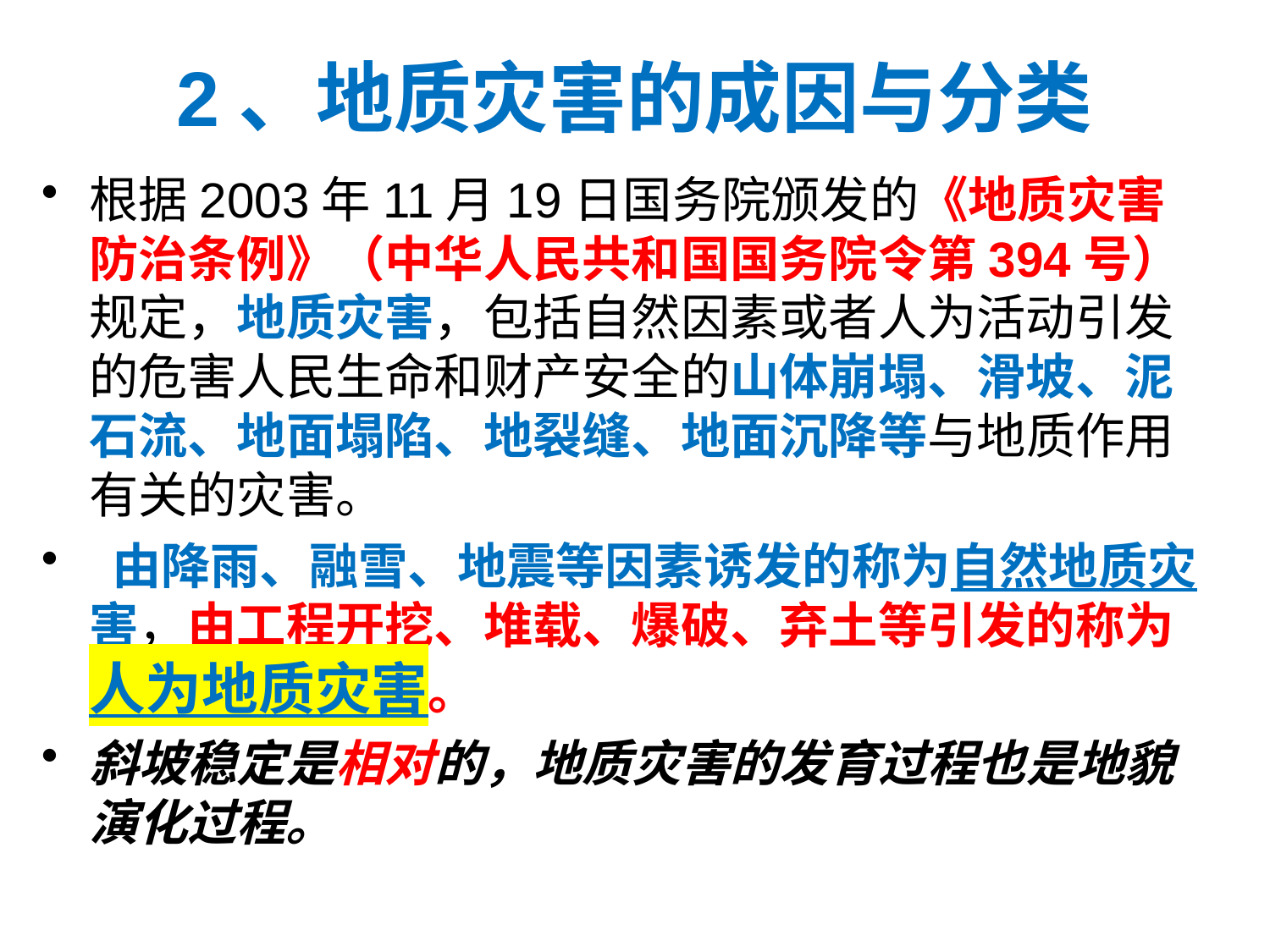

# 2、地质灾害的成因与分类
根据2003年11月19日国务院颁发的《地质灾害防治条例》（中华人民共和国国务院令第394号）规定，地质灾害，包括自然因素或者人为活动引发的危害人民生命和财产安全的山体崩塌、滑坡、泥石流、地面塌陷、地裂缝、地面沉降等与地质作用有关的灾害。
 由降雨、融雪、地震等因素诱发的称为自然地质灾害，由工程开挖、堆载、爆破、弃土等引发的称为人为地质灾害。
斜坡稳定是相对的，地质灾害的发育过程也是地貌演化过程。